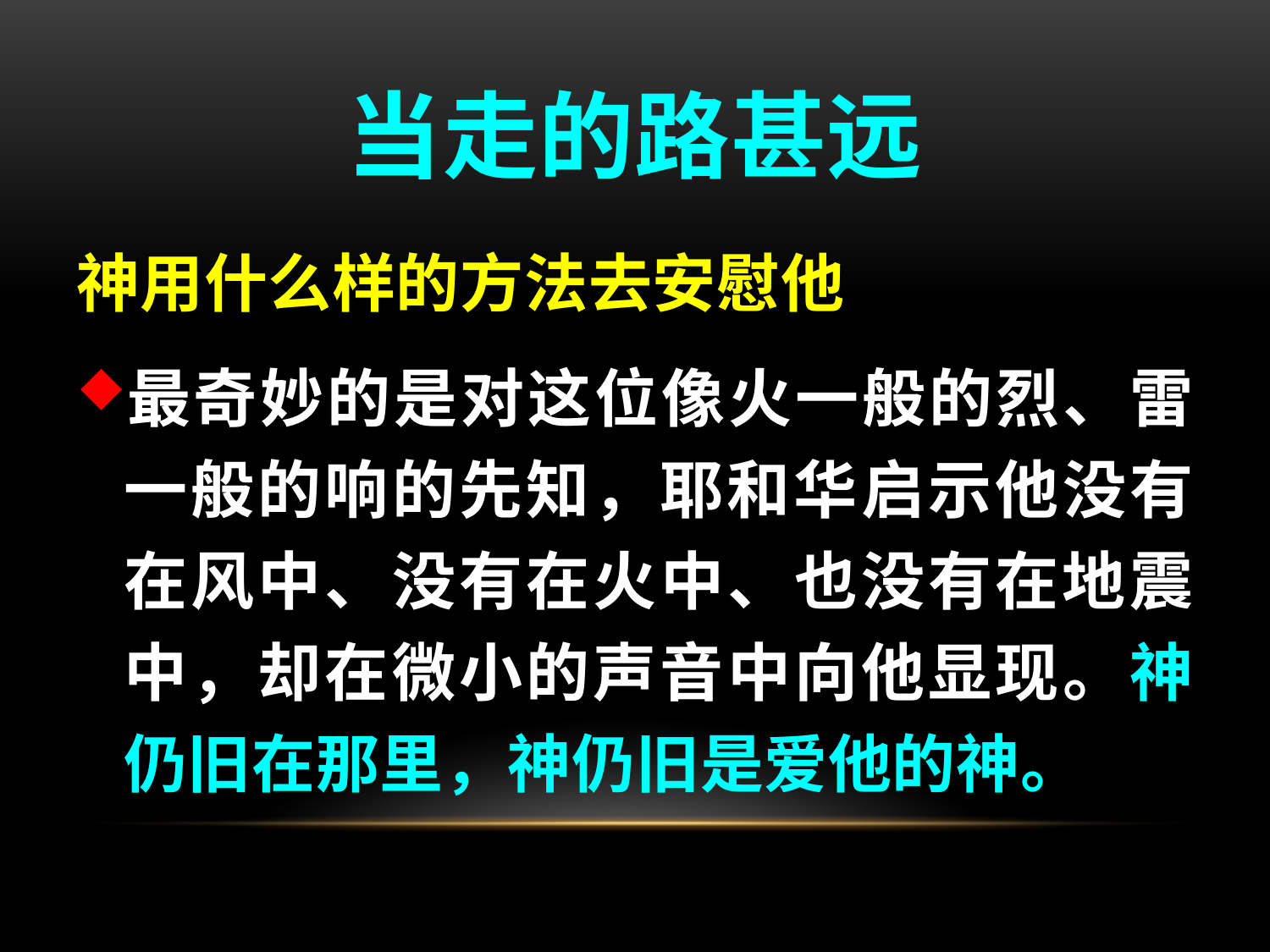

# 当走的路甚远
神用什么样的方法去安慰他
最奇妙的是对这位像火一般的烈、雷一般的响的先知，耶和华启示他没有在风中、没有在火中、也没有在地震中，却在微小的声音中向他显现。神仍旧在那里，神仍旧是爱他的神。